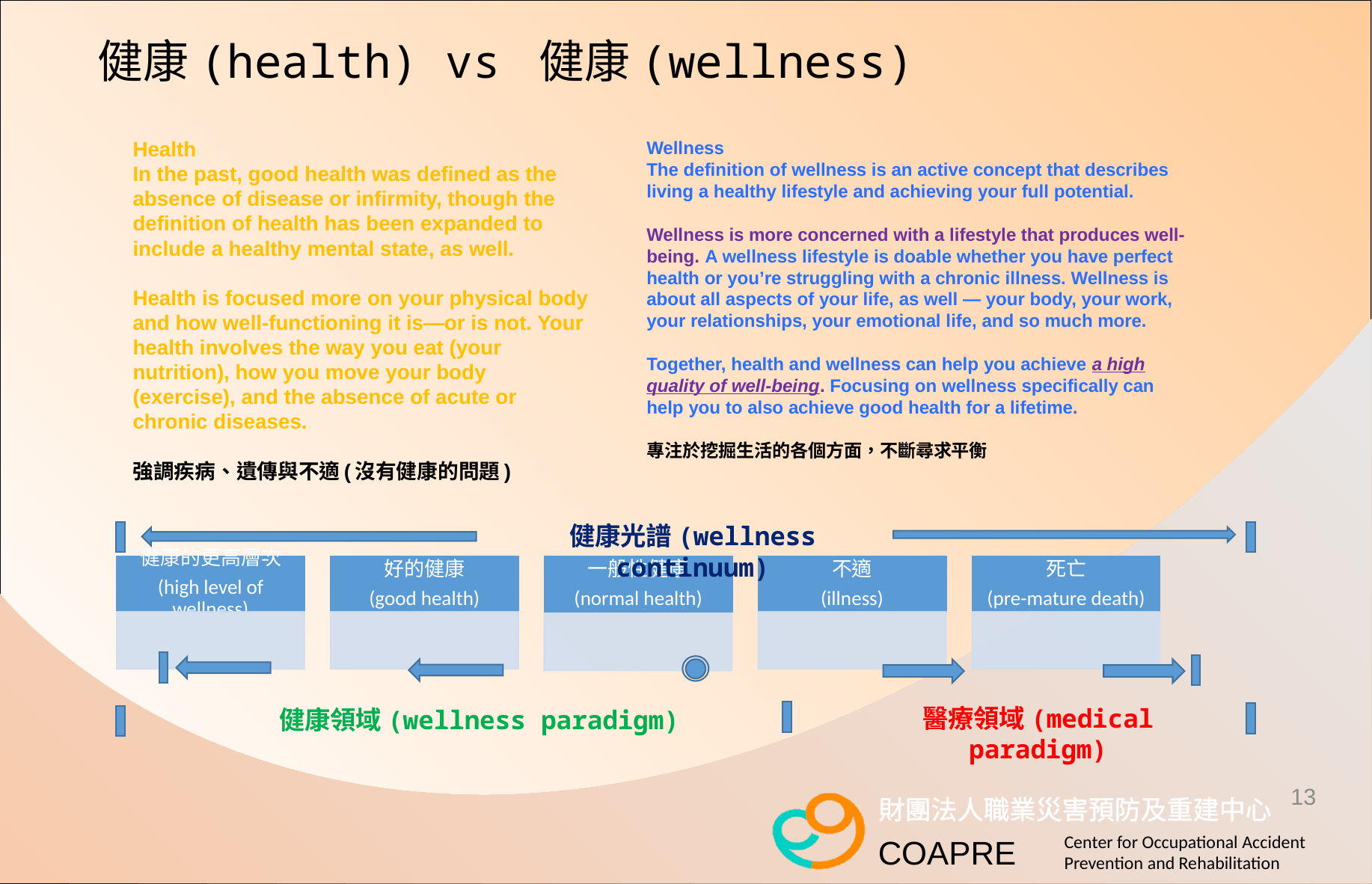

# 健康(health) vs 健康(wellness)
Wellness
The definition of wellness is an active concept that describes living a healthy lifestyle and achieving your full potential.

Wellness is more concerned with a lifestyle that produces well-being. A wellness lifestyle is doable whether you have perfect health or you’re struggling with a chronic illness. Wellness is about all aspects of your life, as well — your body, your work, your relationships, your emotional life, and so much more.

Together, health and wellness can help you achieve a high quality of well-being. Focusing on wellness specifically can help you to also achieve good health for a lifetime.

專注於挖掘生活的各個方面，不斷尋求平衡
Health
In the past, good health was defined as the absence of disease or infirmity, though the definition of health has been expanded to include a healthy mental state, as well.

Health is focused more on your physical body and how well-functioning it is—or is not. Your health involves the way you eat (your nutrition), how you move your body (exercise), and the absence of acute or chronic diseases.

強調疾病、遺傳與不適(沒有健康的問題)

健康光譜(wellness continuum)

健康的更高層次
(high level of wellness)
好的健康
(good health)
一般性健康
(normal health)
不適
(illness)
死亡
(pre-mature death)

醫療領域(medical paradigm)
健康領域(wellness paradigm)
13